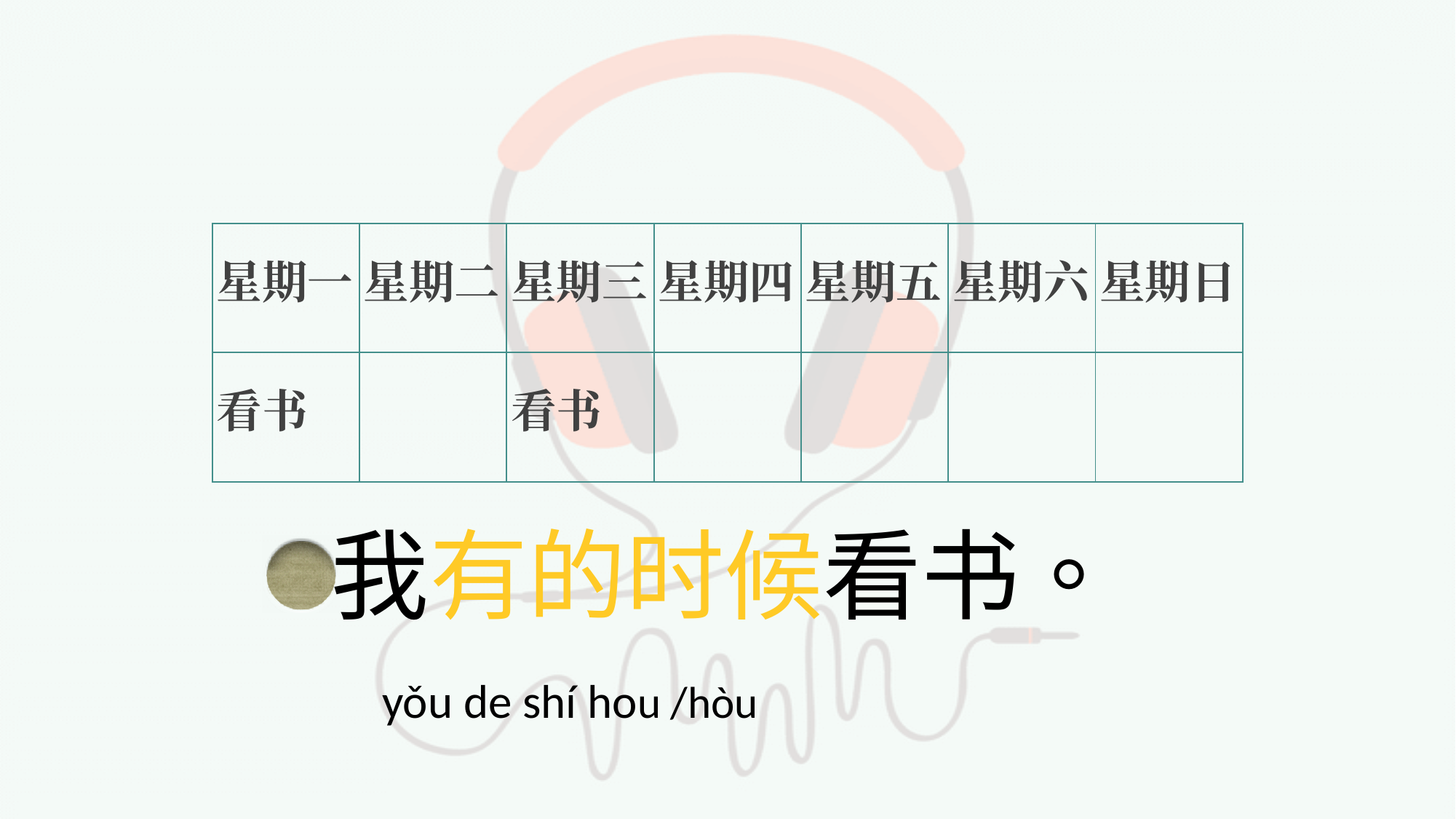

#
| 星期一 | 星期二 | 星期三 | 星期四 | 星期五 | 星期六 | 星期日 |
| --- | --- | --- | --- | --- | --- | --- |
| 看书 |  | 看书 |  |  |  |  |
我有的时候看书。
    yǒu de shí hou /hòu